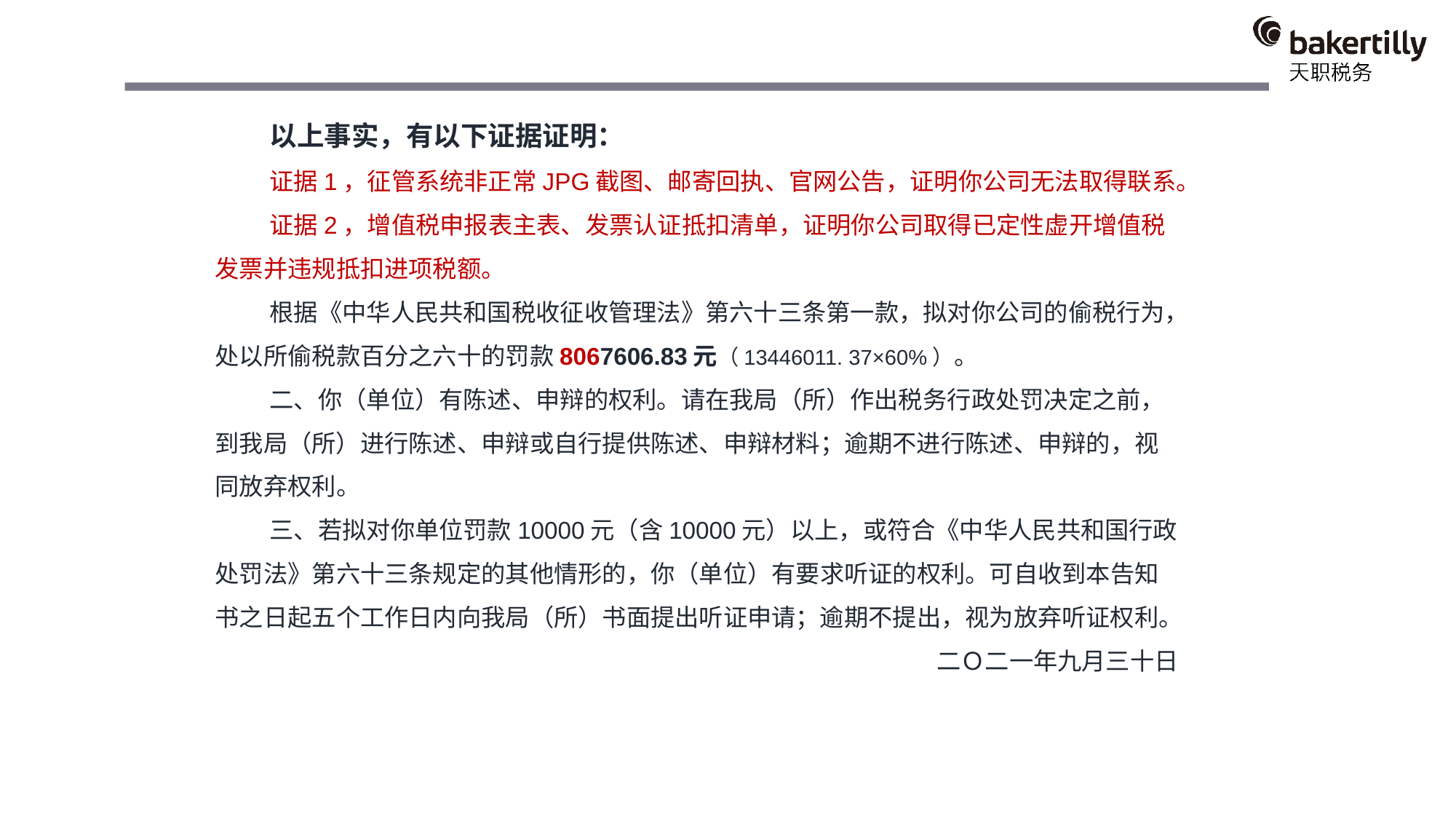

以上事实，有以下证据证明：
证据1，征管系统非正常JPG截图、邮寄回执、官网公告，证明你公司无法取得联系。
证据2，增值税申报表主表、发票认证抵扣清单，证明你公司取得已定性虚开增值税发票并违规抵扣进项税额。
根据《中华人民共和国税收征收管理法》第六十三条第一款，拟对你公司的偷税行为，处以所偷税款百分之六十的罚款8067606.83元（13446011. 37×60%）。
二、你（单位）有陈述、申辩的权利。请在我局（所）作出税务行政处罚决定之前，到我局（所）进行陈述、申辩或自行提供陈述、申辩材料；逾期不进行陈述、申辩的，视同放弃权利。
三、若拟对你单位罚款10000元（含10000元）以上，或符合《中华人民共和国行政处罚法》第六十三条规定的其他情形的，你（单位）有要求听证的权利。可自收到本告知书之日起五个工作日内向我局（所）书面提出听证申请；逾期不提出，视为放弃听证权利。
二Ｏ二一年九月三十日